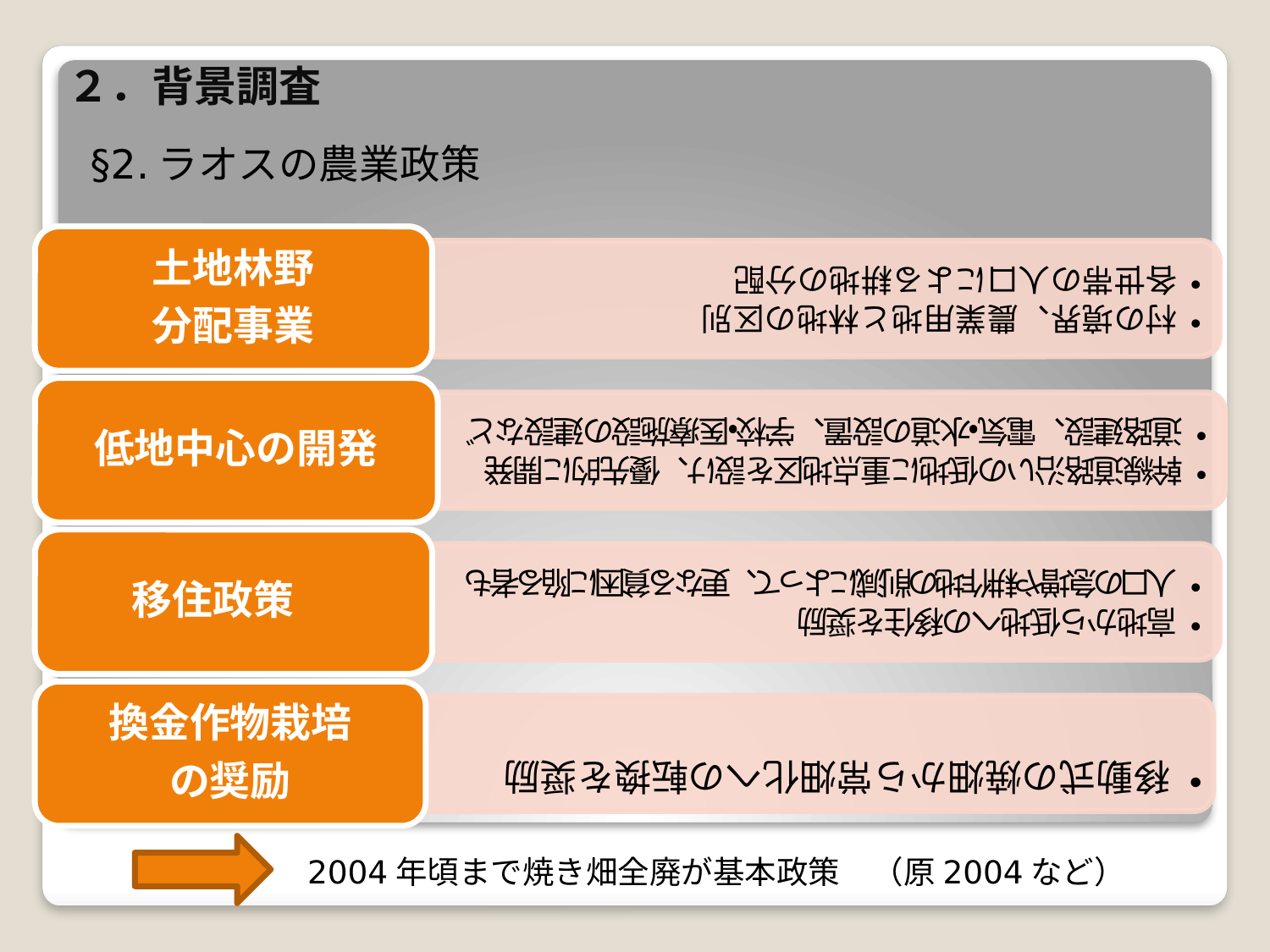

# ２．背景調査
§2.ラオスの農業政策

村の境界、農業用地と林地の区別
各世帯の人口による耕地の分配
土地林野
分配事業
幹線道路沿いの低地に重点地区を設け、優先的に開発
道路建設、電気・水道の設置、学校・医療施設の建設など
低地中心の開発
高地から低地への移住を奨励
人口の急増や耕作地の削減によって、更なる貧困に陥る者も
移住政策
移動式の焼畑から常畑化への転換を奨励

換金作物栽培
の奨励

2004年頃まで焼き畑全廃が基本政策　（原2004など）